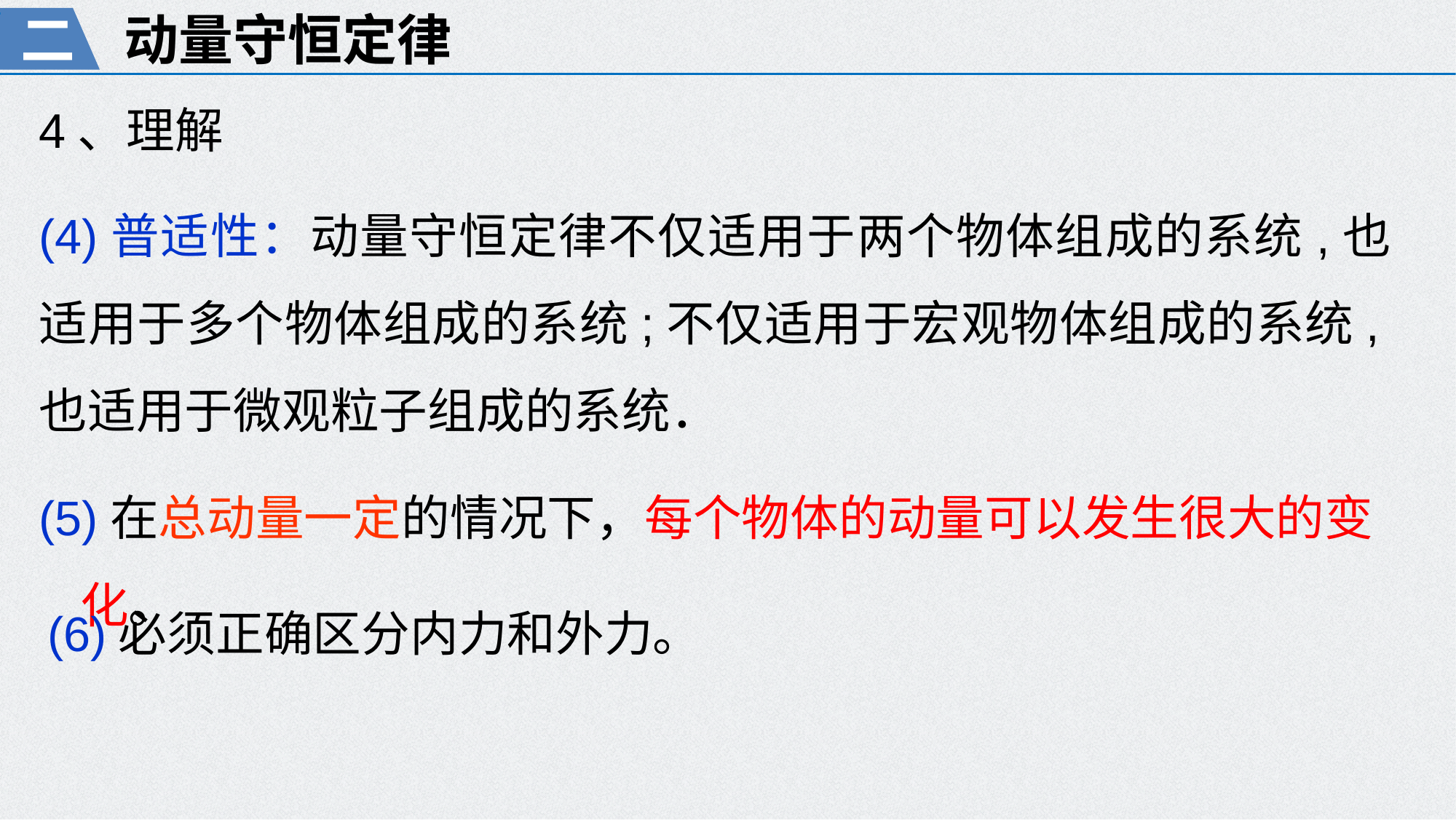

二
动量守恒定律

4、理解
(4)普适性：动量守恒定律不仅适用于两个物体组成的系统,也适用于多个物体组成的系统;不仅适用于宏观物体组成的系统,也适用于微观粒子组成的系统．
(5)在总动量一定的情况下，每个物体的动量可以发生很大的变化。
(6)必须正确区分内力和外力。